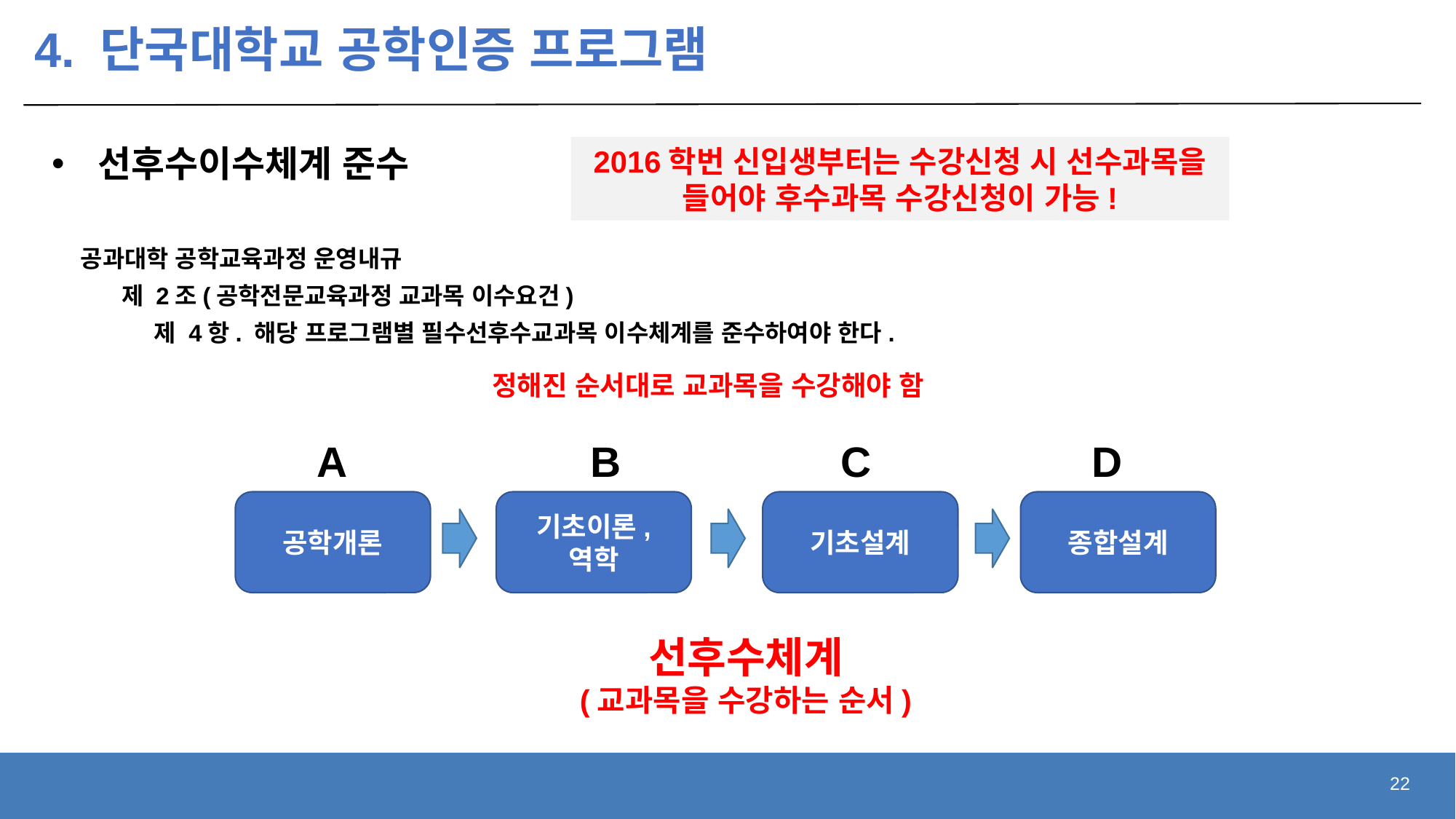

# 4. 단국대학교 공학인증 프로그램
2016학번 신입생부터는 수강신청 시 선수과목을 들어야 후수과목 수강신청이 가능!
 선후수이수체계 준수

공과대학 공학교육과정 운영내규
제 2조(공학전문교육과정 교과목 이수요건)
    제 4항. 해당 프로그램별 필수선후수교과목 이수체계를 준수하여야 한다.
정해진 순서대로 교과목을 수강해야 함
A
B
C
D
공학개론
기초이론,
역학
기초설계
종합설계

선후수체계
(교과목을 수강하는 순서)
22